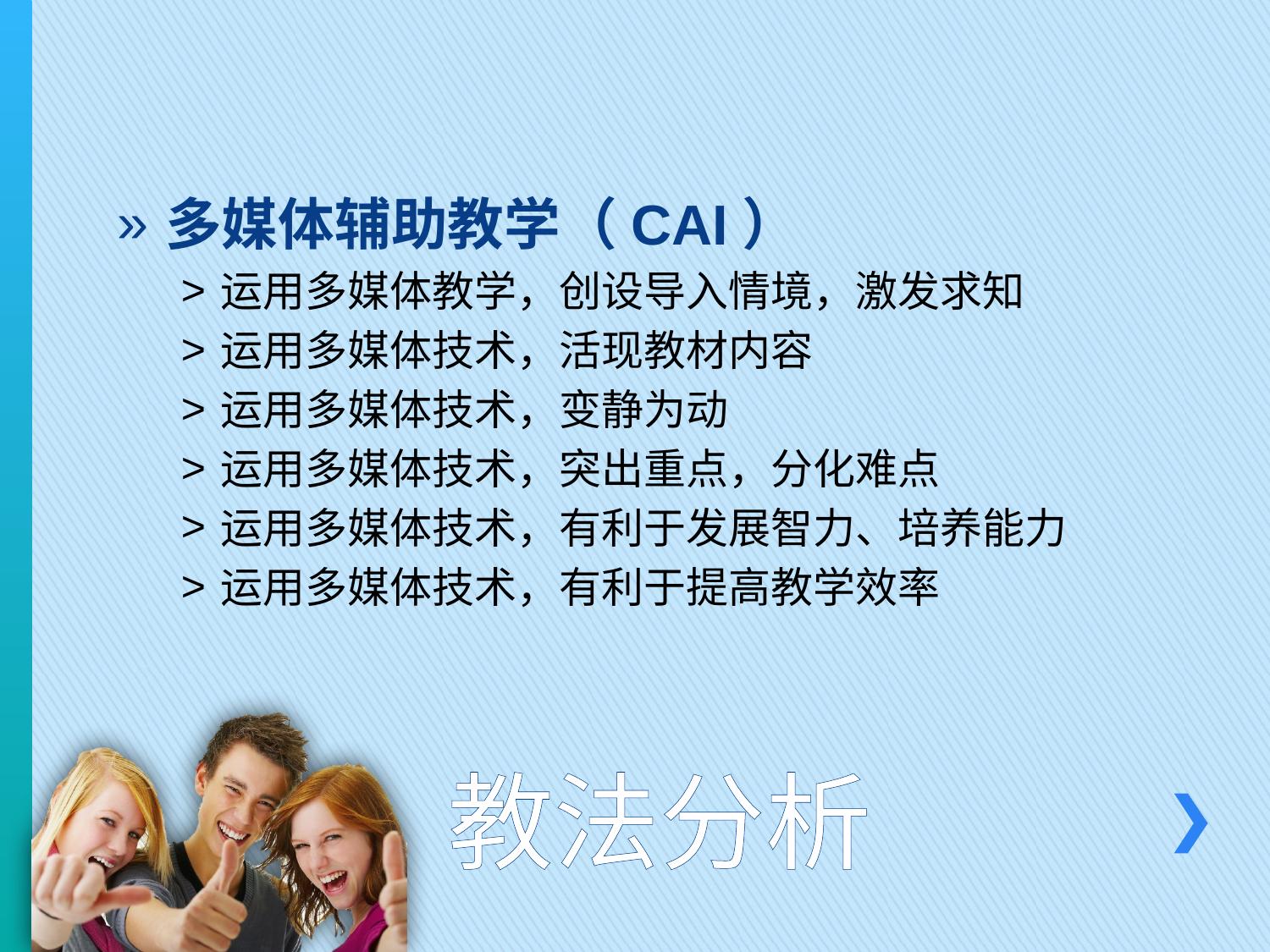

多媒体辅助教学（CAI）
运用多媒体教学，创设导入情境，激发求知
运用多媒体技术，活现教材内容
运用多媒体技术，变静为动
运用多媒体技术，突出重点，分化难点
运用多媒体技术，有利于发展智力、培养能力
运用多媒体技术，有利于提高教学效率
# 教法分析